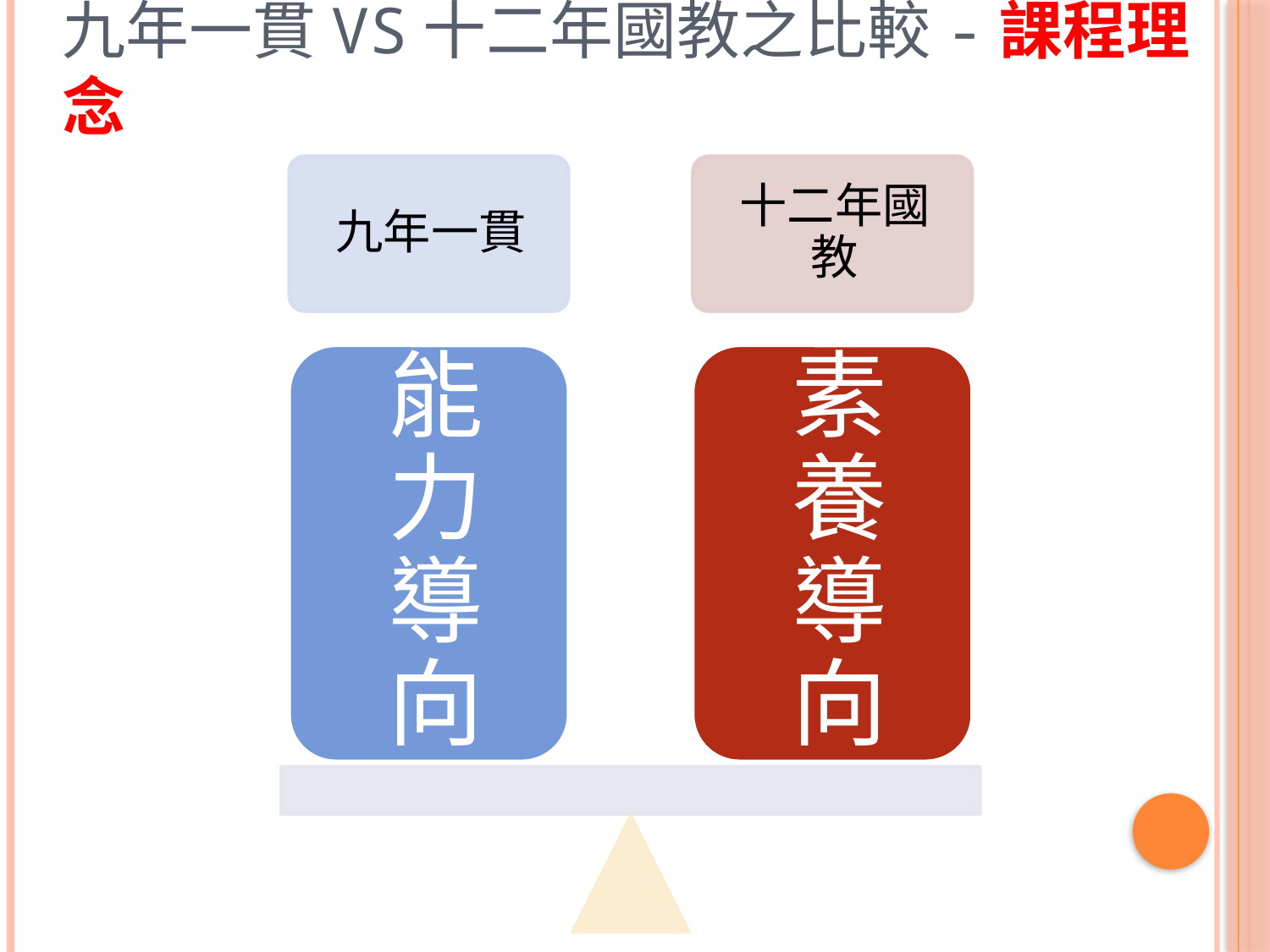

# 九年一貫vs十二年國教之比較-課程理念
九年一貫
十二年國教
能力導向
素養導向